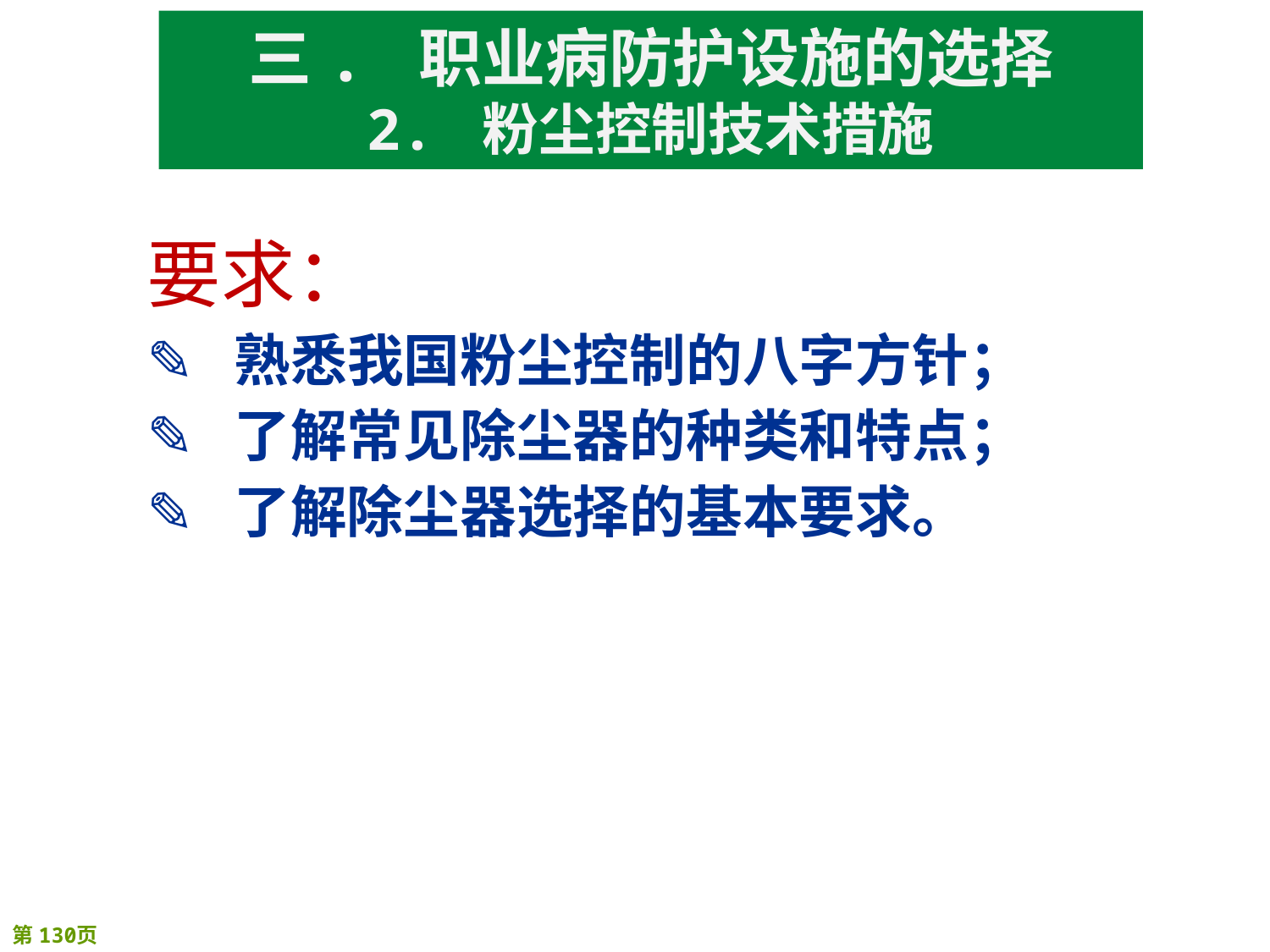

# 三. 职业病防护设施的选择 2. 粉尘控制技术措施
要求：
✎  熟悉我国粉尘控制的八字方针；
✎  了解常见除尘器的种类和特点；
✎  了解除尘器选择的基本要求。